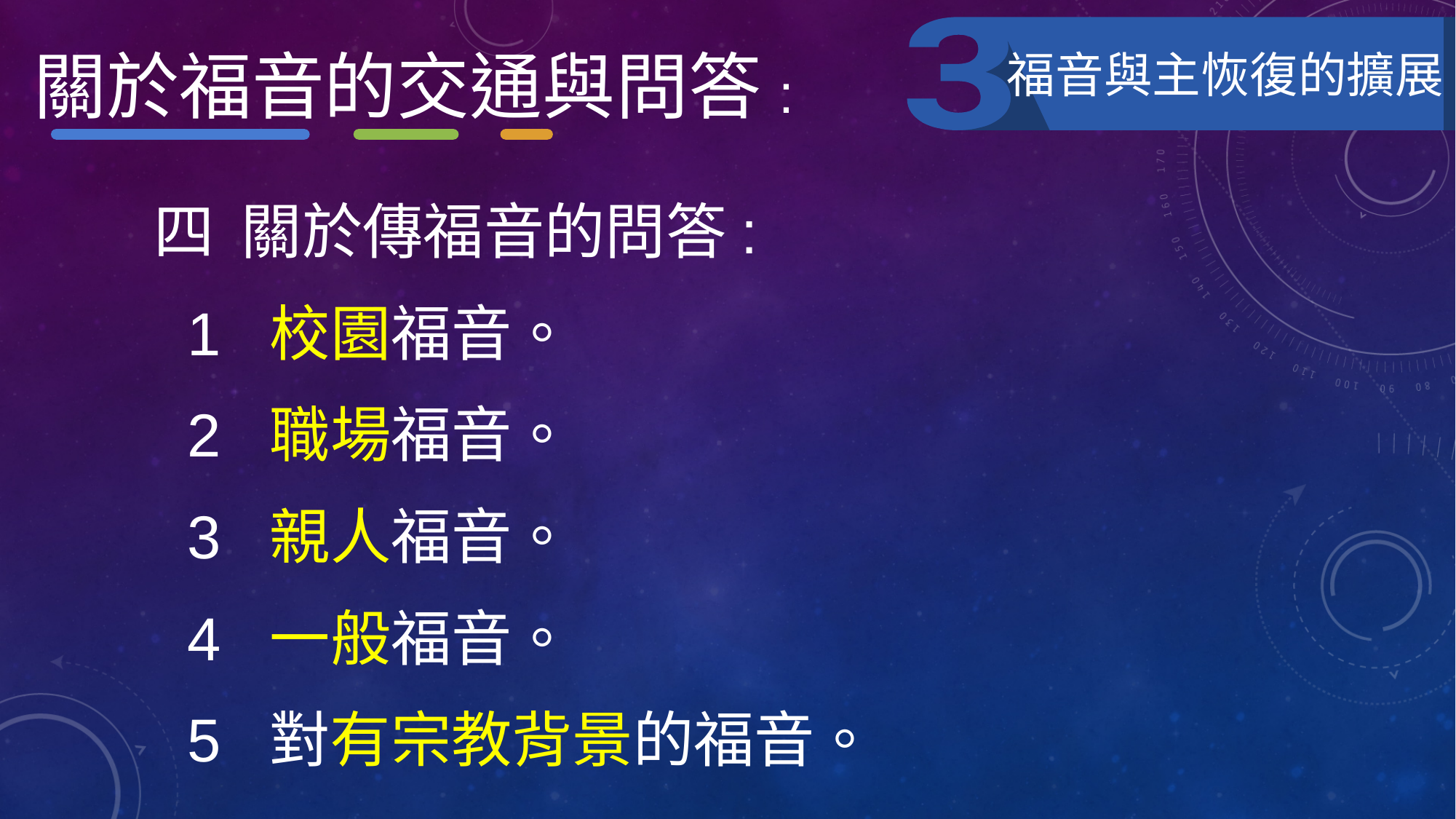

關於福音的交通與問答:
福音與主恢復的擴展

四  關於傳福音的問答:
  1  校園福音。
  2  職場福音。
  3  親人福音。
  4  一般福音。
  5  對有宗教背景的福音。